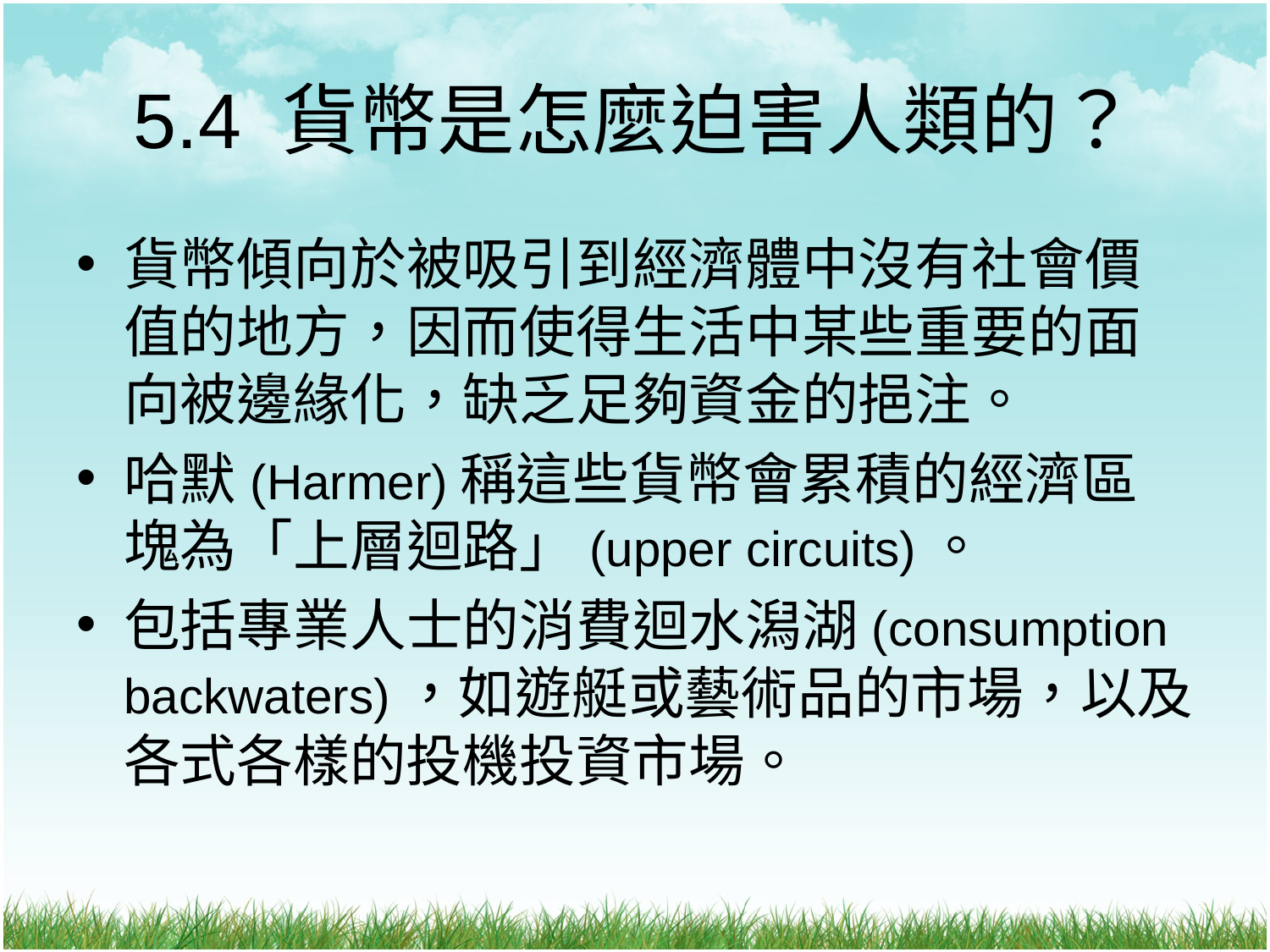

# 5.4 貨幣是怎麼迫害人類的？
貨幣傾向於被吸引到經濟體中沒有社會價值的地方，因而使得生活中某些重要的面向被邊緣化，缺乏足夠資金的挹注。
哈默(Harmer)稱這些貨幣會累積的經濟區塊為「上層迴路」(upper circuits)。
包括專業人士的消費迴水潟湖(consumption backwaters)，如遊艇或藝術品的市場，以及各式各樣的投機投資市場。